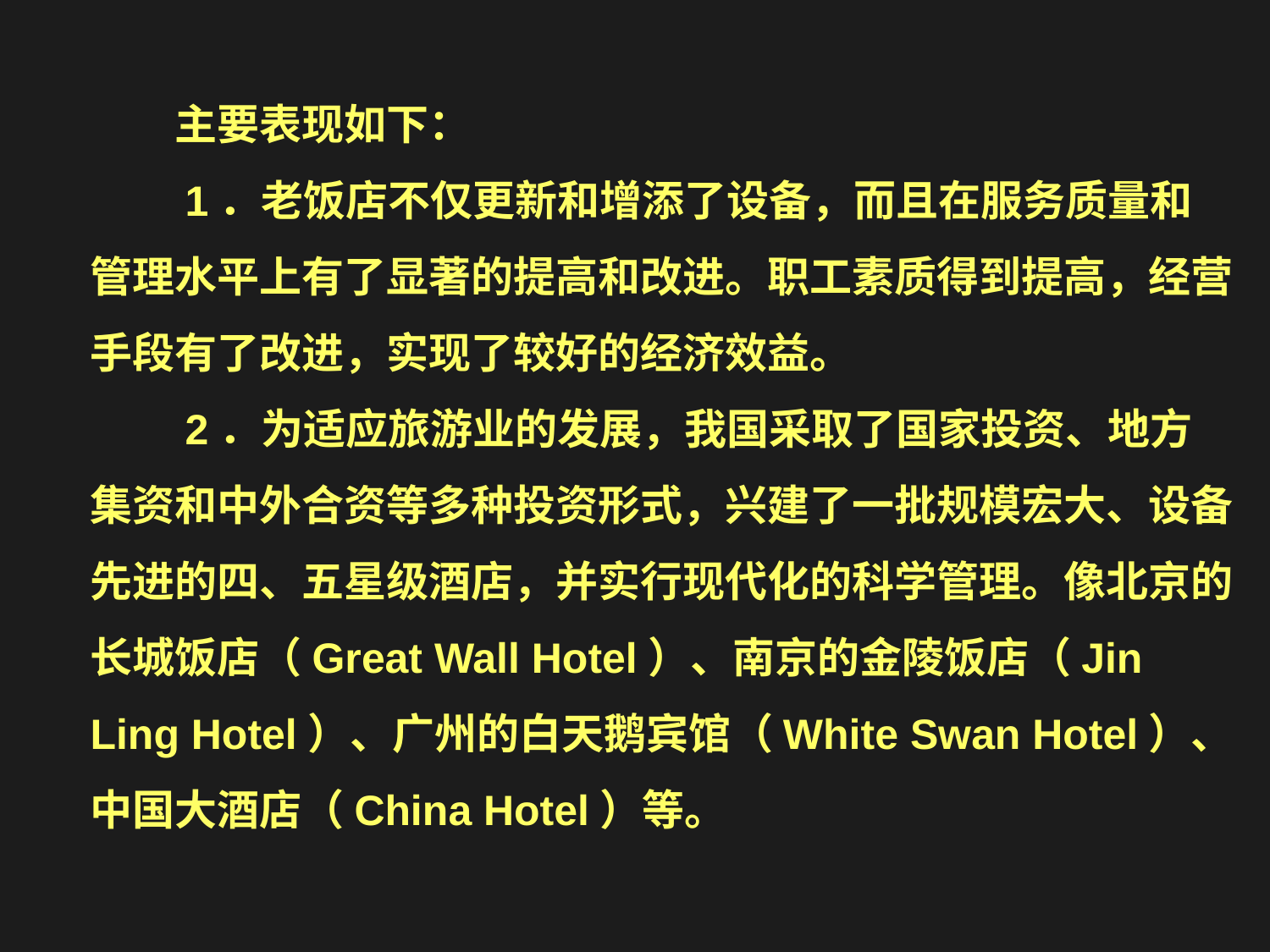

主要表现如下：
　　1．老饭店不仅更新和增添了设备，而且在服务质量和管理水平上有了显著的提高和改进。职工素质得到提高，经营手段有了改进，实现了较好的经济效益。
　　2．为适应旅游业的发展，我国采取了国家投资、地方集资和中外合资等多种投资形式，兴建了一批规模宏大、设备先进的四、五星级酒店，并实行现代化的科学管理。像北京的长城饭店（Great Wall Hotel）、南京的金陵饭店（Jin Ling Hotel）、广州的白天鹅宾馆（White Swan Hotel）、中国大酒店（China Hotel）等。